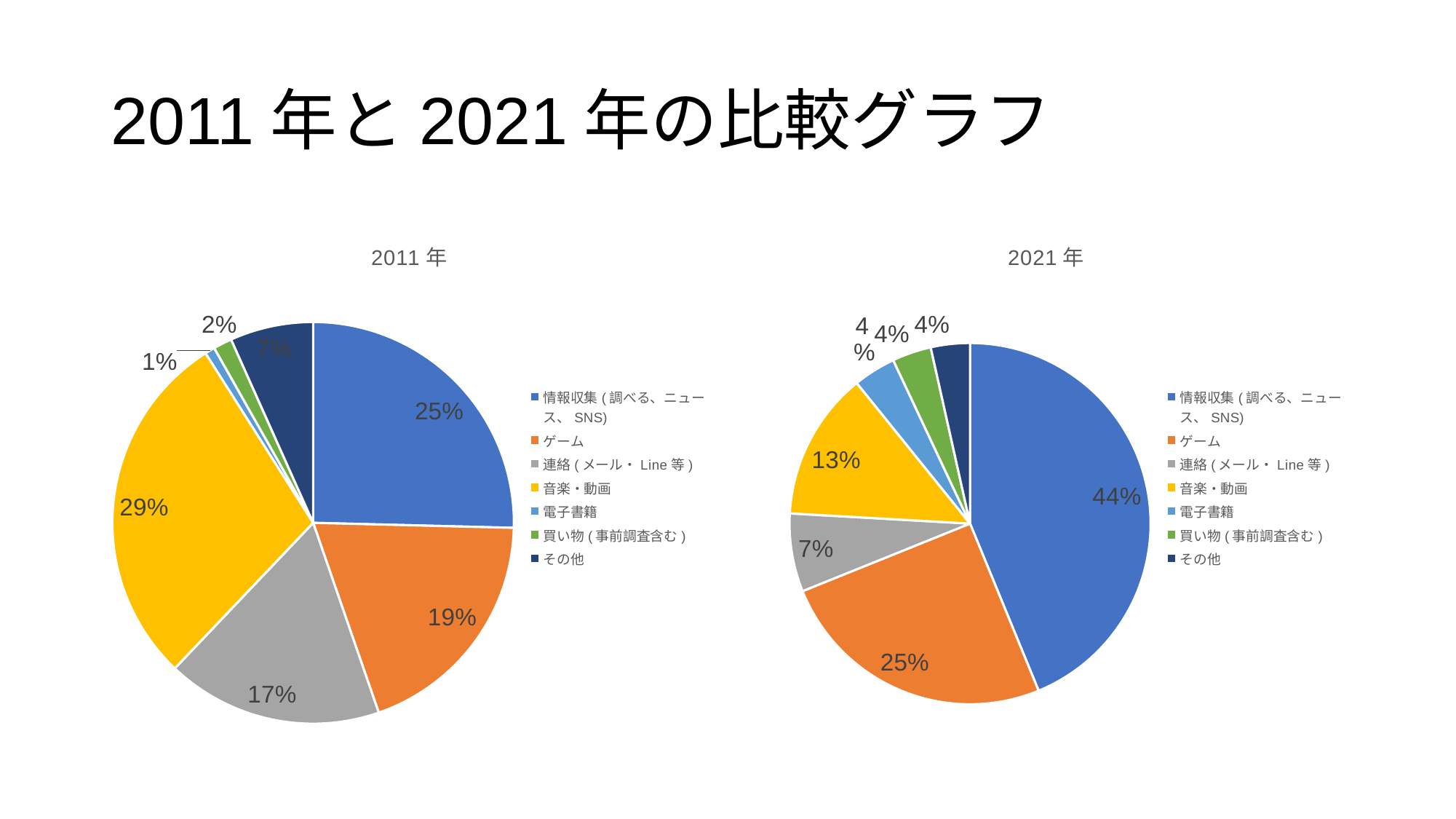

# 2011年と2021年の比較グラフ

### Chart: 2011年

| Category |  |
|---|---|
| 情報収集(調べる、ニュース、SNS) | 0.254 |
| ゲーム | 0.193 |
| 連絡(メール・Line等) | 0.174 |
| 音楽・動画 | 0.289 |
| 電子書籍 | 0.008 |
| 買い物(事前調査含む) | 0.015 |
| その他 | 0.067 |

### Chart: 2021年

| Category |  |
|---|---|
| 情報収集(調べる、ニュース、SNS) | 0.438 |
| ゲーム | 0.251 |
| 連絡(メール・Line等) | 0.07 |
| 音楽・動画 | 0.133 |
| 電子書籍 | 0.038 |
| 買い物(事前調査含む) | 0.035 |
| その他 | 0.035 |